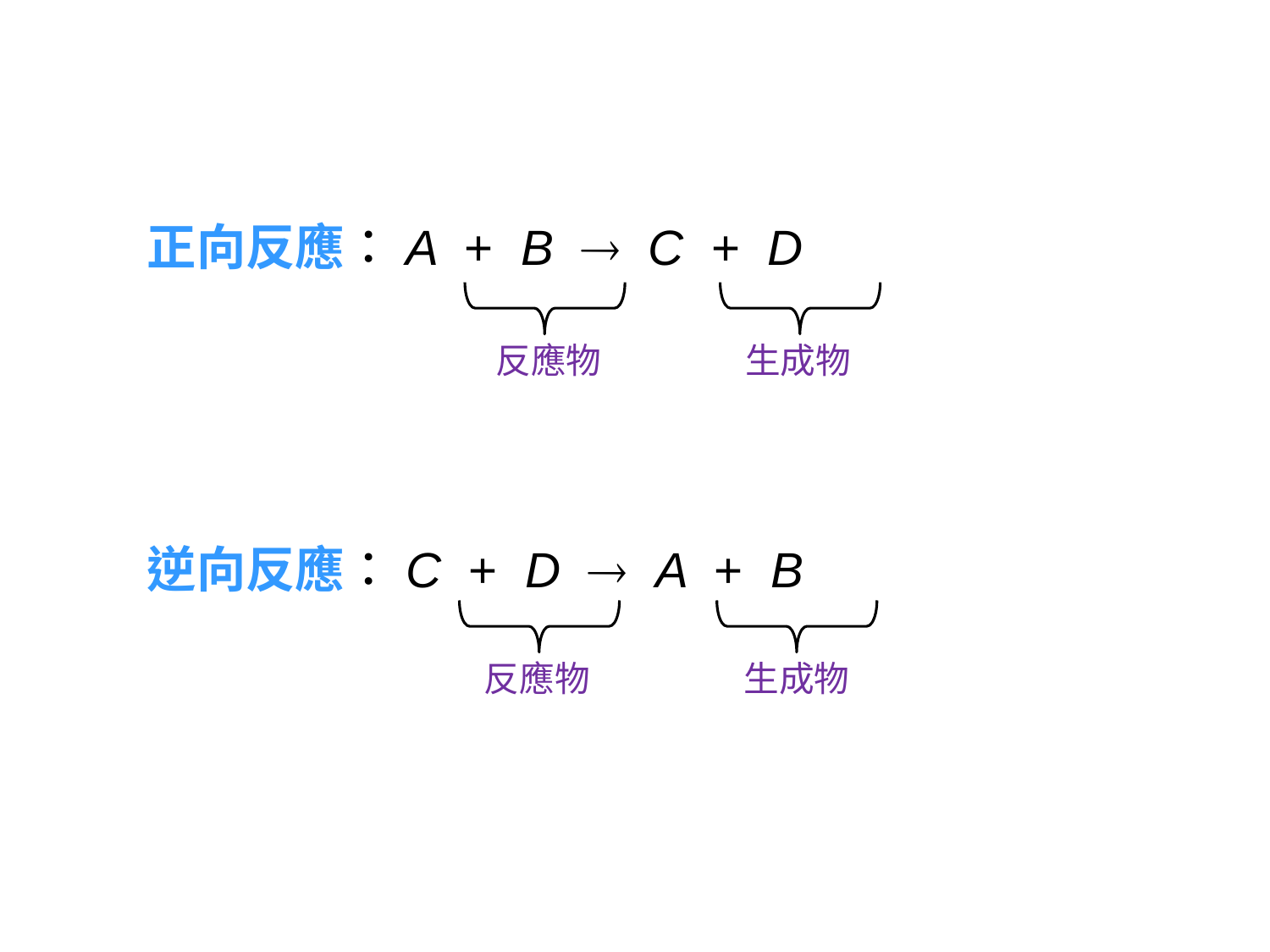

正向反應：A  +  B  →  C  +  D

反應物
生成物
逆向反應：C  +  D  →  A  +  B

反應物
生成物